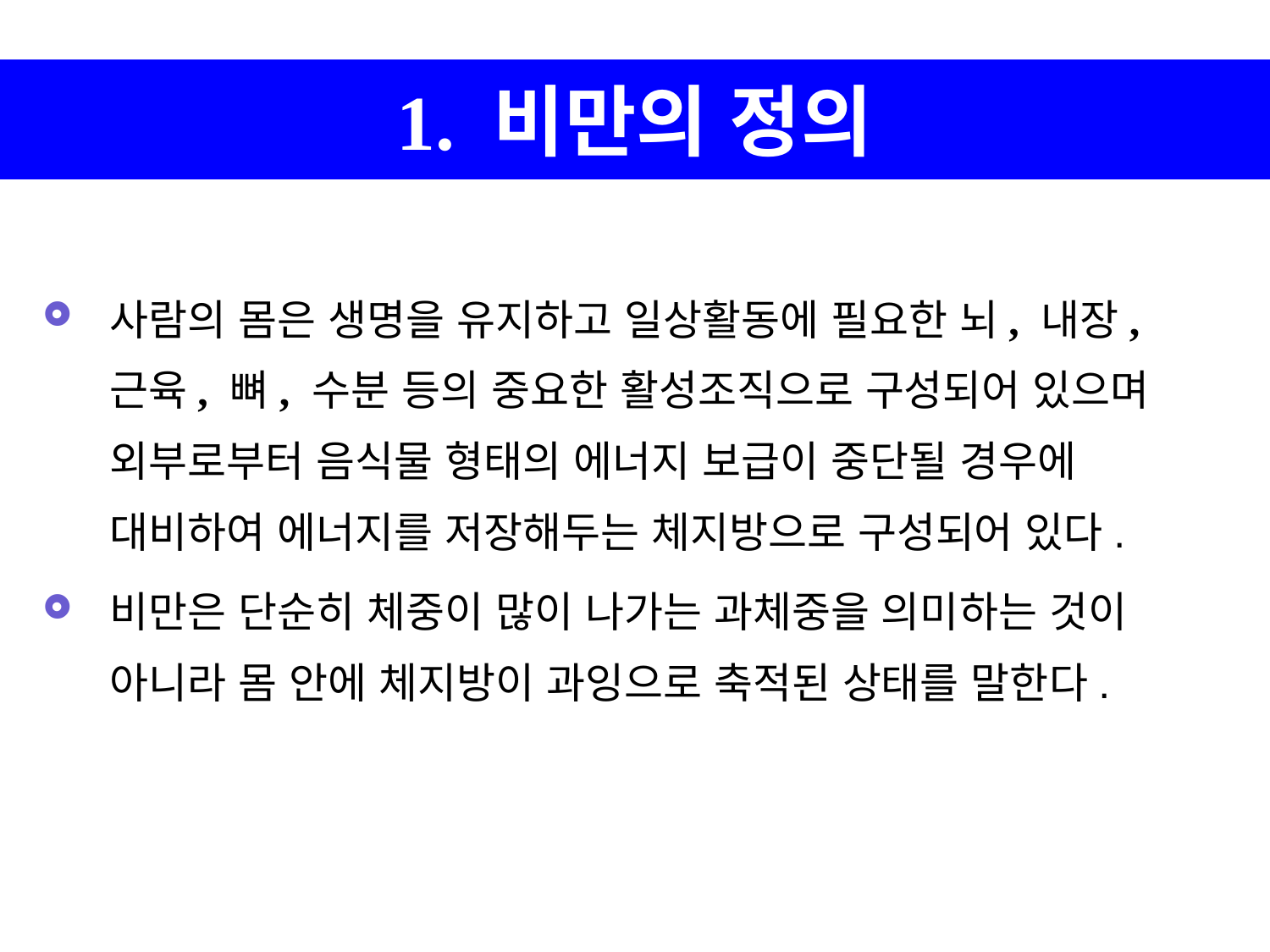

1. 비만의 정의

사람의 몸은 생명을 유지하고 일상활동에 필요한 뇌, 내장, 근육, 뼈, 수분 등의 중요한 활성조직으로 구성되어 있으며 외부로부터 음식물 형태의 에너지 보급이 중단될 경우에 대비하여 에너지를 저장해두는 체지방으로 구성되어 있다.
비만은 단순히 체중이 많이 나가는 과체중을 의미하는 것이 아니라 몸 안에 체지방이 과잉으로 축적된 상태를 말한다.